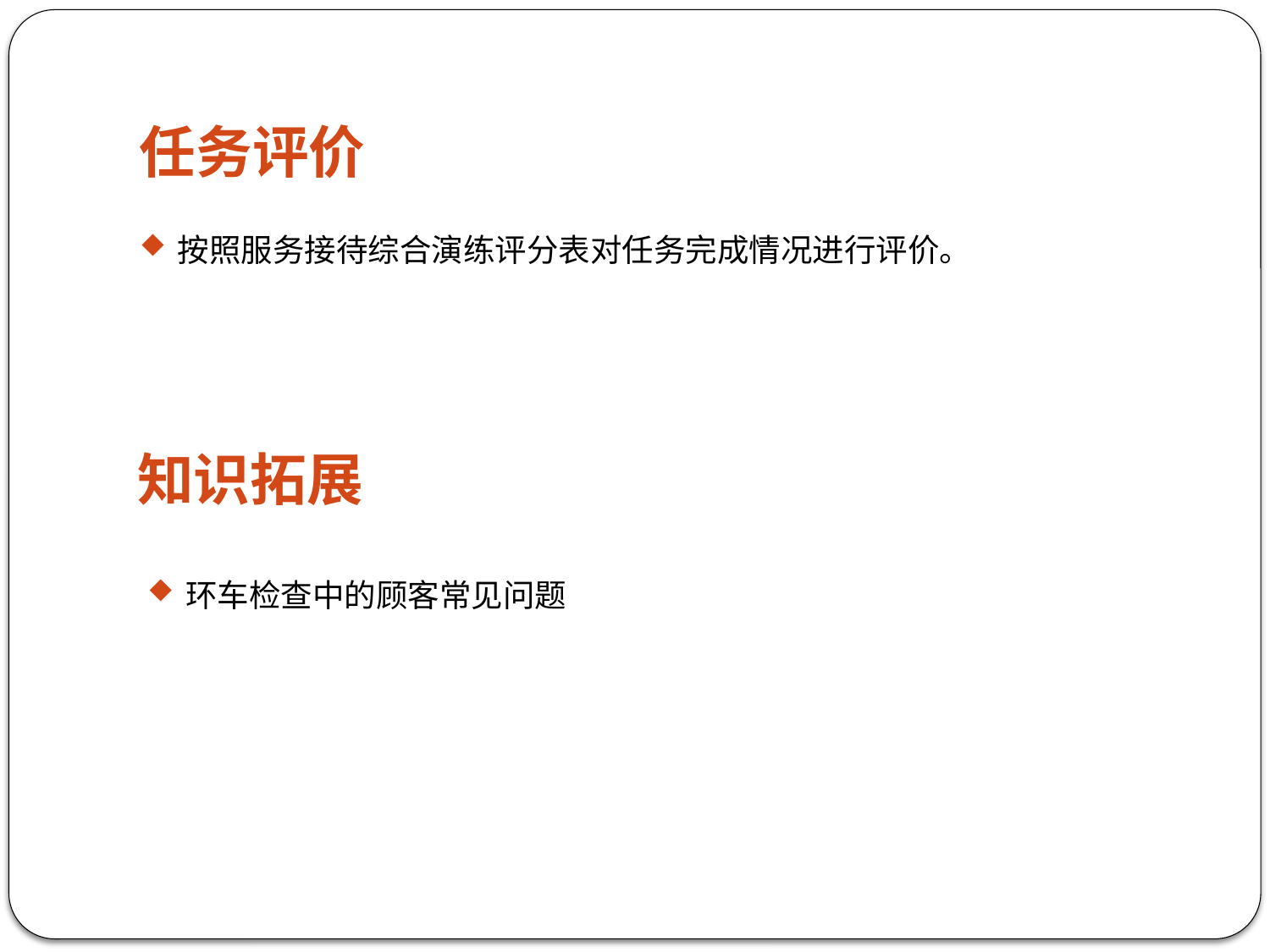

# 任务评价
按照服务接待综合演练评分表对任务完成情况进行评价。
知识拓展
环车检查中的顾客常见问题